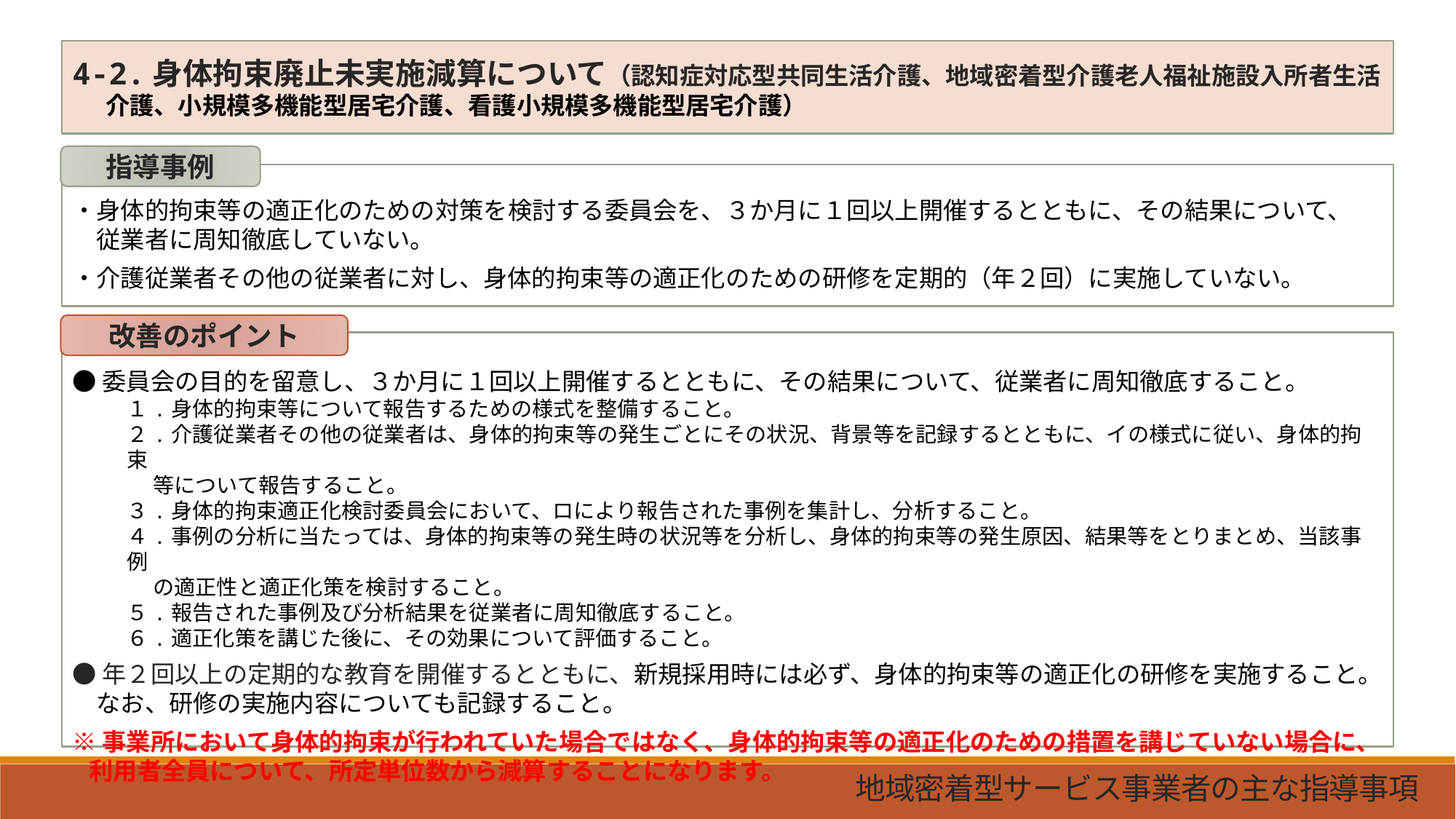

4-2.身体拘束廃止未実施減算について（認知症対応型共同生活介護、地域密着型介護老人福祉施設入所者生活
     介護、小規模多機能型居宅介護、看護小規模多機能型居宅介護）
指導事例

・身体的拘束等の適正化のための対策を検討する委員会を、３か月に１回以上開催するとともに、その結果について、
　従業者に周知徹底していない。
・介護従業者その他の従業者に対し、身体的拘束等の適正化のための研修を定期的（年２回）に実施していない。
改善のポイント

●委員会の目的を留意し、３か月に１回以上開催するとともに、その結果について、従業者に周知徹底すること。
１.身体的拘束等について報告するための様式を整備すること。
２.介護従業者その他の従業者は、身体的拘束等の発生ごとにその状況、背景等を記録するとともに、イの様式に従い、身体的拘束
　 等について報告すること。
３.身体的拘束適正化検討委員会において、ロにより報告された事例を集計し、分析すること。
４.事例の分析に当たっては、身体的拘束等の発生時の状況等を分析し、身体的拘束等の発生原因、結果等をとりまとめ、当該事例
　 の適正性と適正化策を検討すること。
５.報告された事例及び分析結果を従業者に周知徹底すること。
６.適正化策を講じた後に、その効果について評価すること。
●年２回以上の定期的な教育を開催するとともに、新規採用時には必ず、身体的拘束等の適正化の研修を実施すること。
　なお、研修の実施内容についても記録すること。
※事業所において身体的拘束が行われていた場合ではなく、身体的拘束等の適正化のための措置を講じていない場合に、
  利用者全員について、所定単位数から減算することになります。
地域密着型サービス事業者の主な指導事項